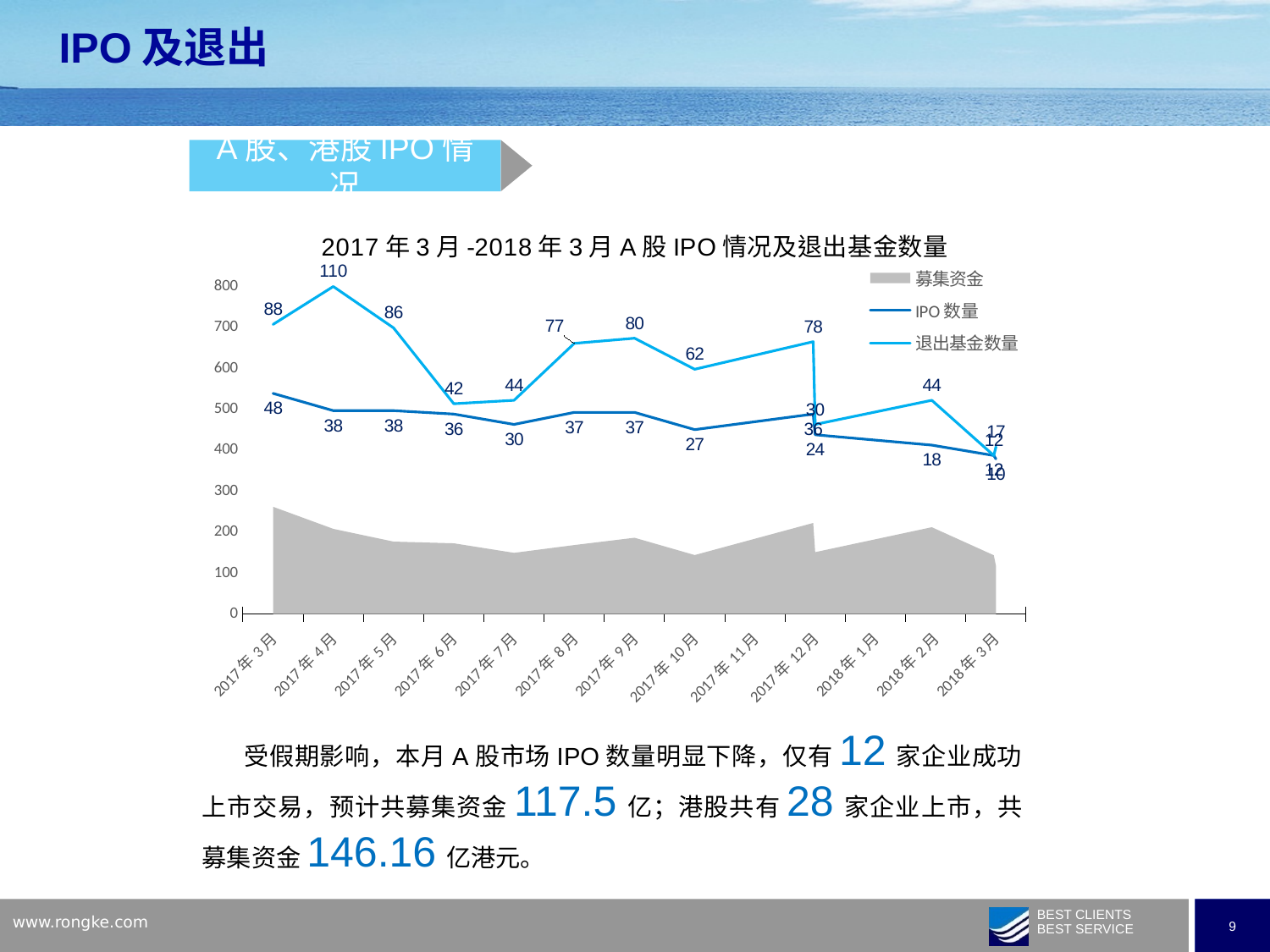

IPO及退出
A股、港股IPO情况

### Chart: 2017年3月-2018年3月A股IPO情况及退出基金数量

| Category | 募集资金 | IPO数量 | 退出基金数量 |
|---|---|---|---|
| 43160 | 117.5 | 10.0 | 17.0 |
| 43159 | 143.71 | 12.0 | 12.0 |
| 43130 | 212.12 | 18.0 | 44.0 |
| 43070 | 151.17 | 24.0 | 30.0 |
| 43069 | 222.49 | 36.0 | 78.0 |
| 43009 | 144.17 | 27.0 | 62.0 |
| 42979 | 186.38 | 37.0 | 80.0 |
| 42948 | 168.50021671399995 | 37.0 | 77.0 |
| 42917 | 149.48828446819996 | 30.0 | 44.0 |
| 42887 | 172.78990099 | 36.0 | 42.0 |
| 42856 | 177.027994 | 38.0 | 86.0 |
| 42826 | 208.11078180000004 | 38.0 | 110.0 |
| 42795 | 262.0398368345 | 48.0 | 88.0 |
      受假期影响，本月A股市场IPO数量明显下降，仅有12家企业成功上市交易，预计共募集资金117.5亿；港股共有28家企业上市，共募集资金146.16亿港元。